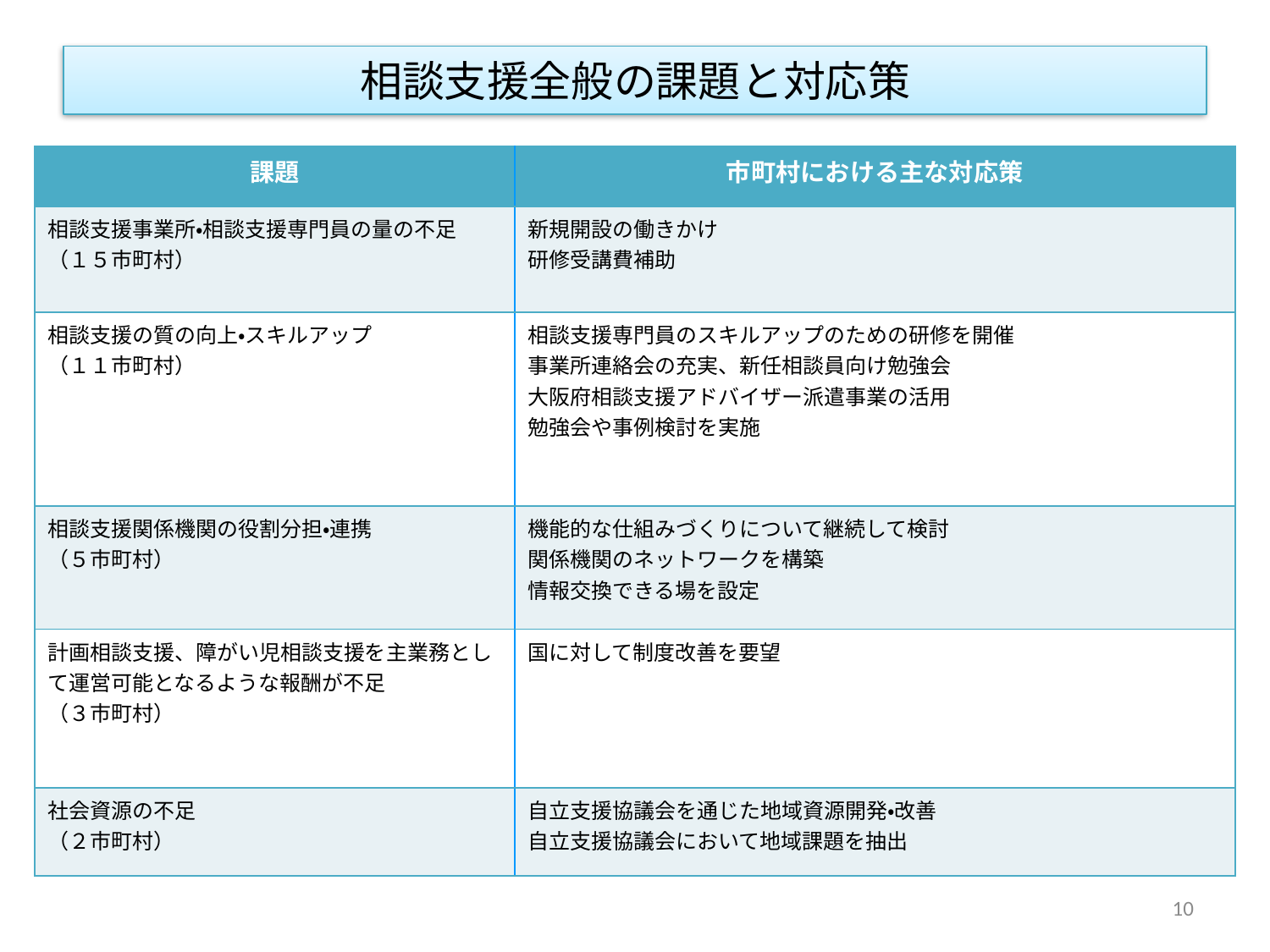

# 相談支援全般の課題と対応策
| 課題 | 市町村における主な対応策 |
| --- | --- |
| 相談支援事業所・相談支援専門員の量の不足 （１５市町村） | 新規開設の働きかけ 研修受講費補助 |
| 相談支援の質の向上・スキルアップ （１１市町村） | 相談支援専門員のスキルアップのための研修を開催 事業所連絡会の充実、新任相談員向け勉強会 大阪府相談支援アドバイザー派遣事業の活用 勉強会や事例検討を実施 |
| 相談支援関係機関の役割分担・連携 （５市町村） | 機能的な仕組みづくりについて継続して検討 関係機関のネットワークを構築 情報交換できる場を設定 |
| 計画相談支援、障がい児相談支援を主業務として運営可能となるような報酬が不足 （３市町村） | 国に対して制度改善を要望 |
| 社会資源の不足 （２市町村） | 自立支援協議会を通じた地域資源開発・改善 自立支援協議会において地域課題を抽出 |
10